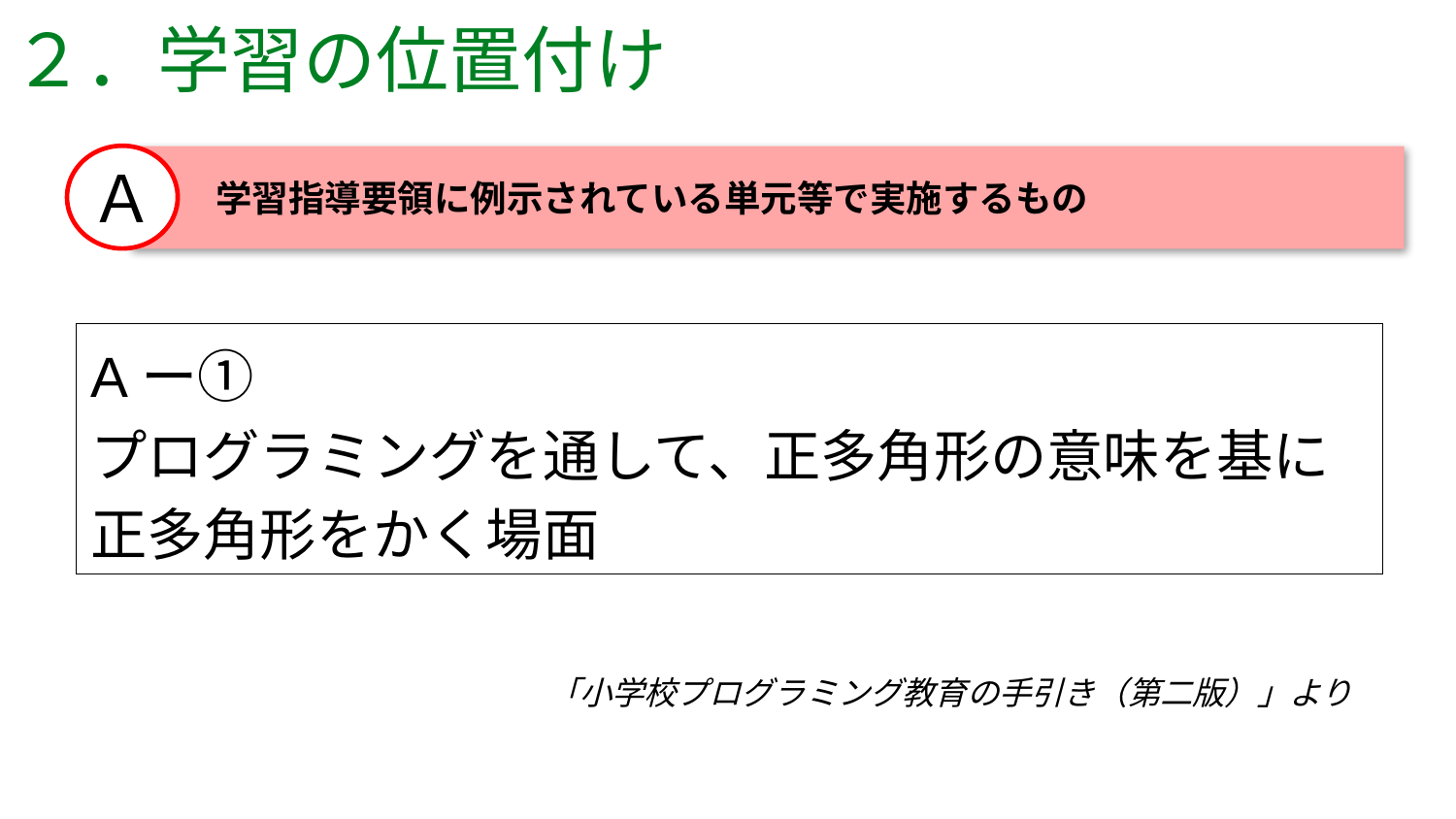

# ２．学習の位置付け
Ａ
　　学習指導要領に例示されている単元等で実施するもの
Aー①
プログラミングを通して、正多角形の意味を基に
正多角形をかく場面

「小学校プログラミング教育の手引き（第二版）」より